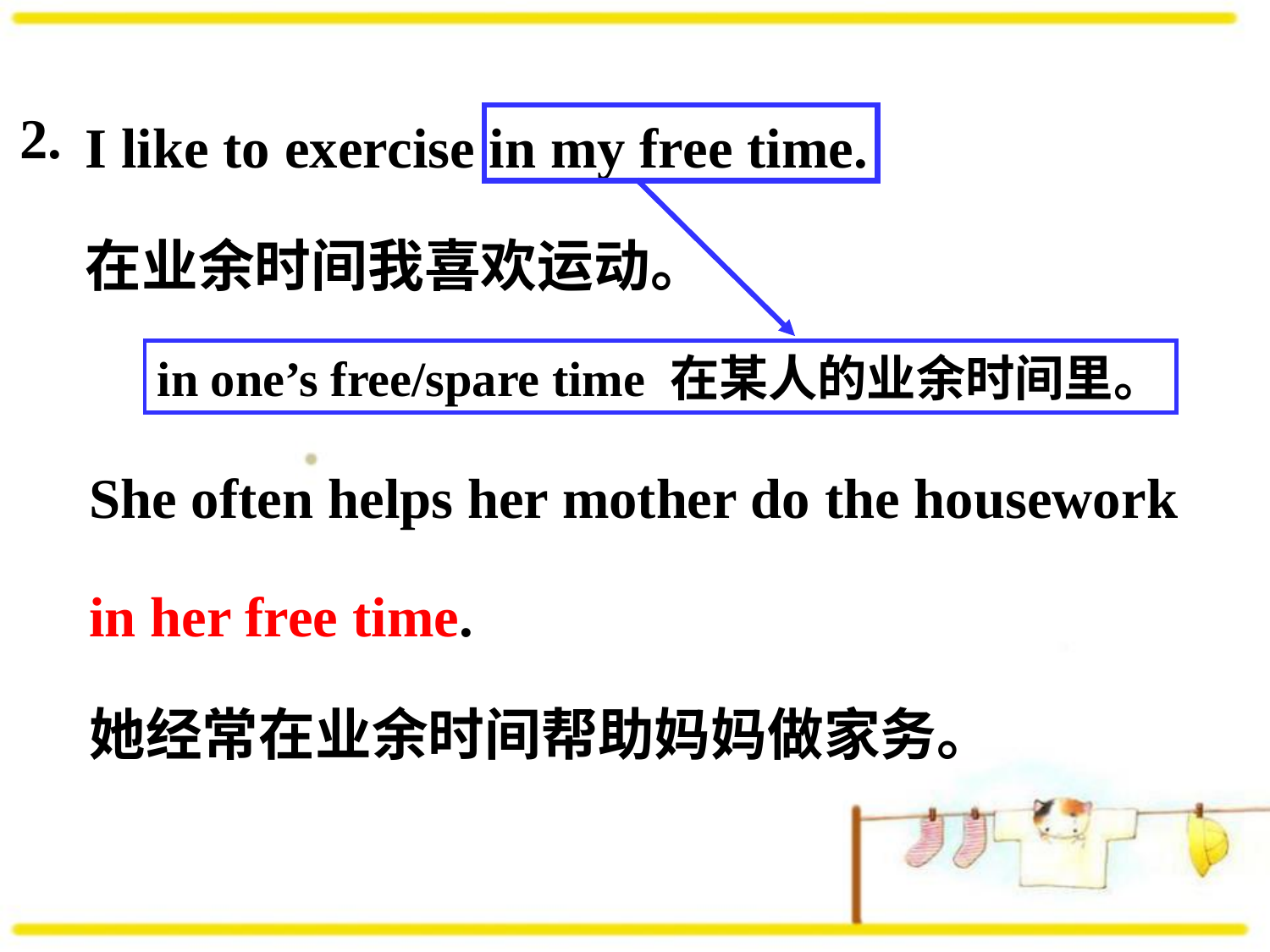

I like to exercise in my free time.
在业余时间我喜欢运动。
2.

in one’s free/spare time 在某人的业余时间里。
She often helps her mother do the housework
in her free time.
她经常在业余时间帮助妈妈做家务。